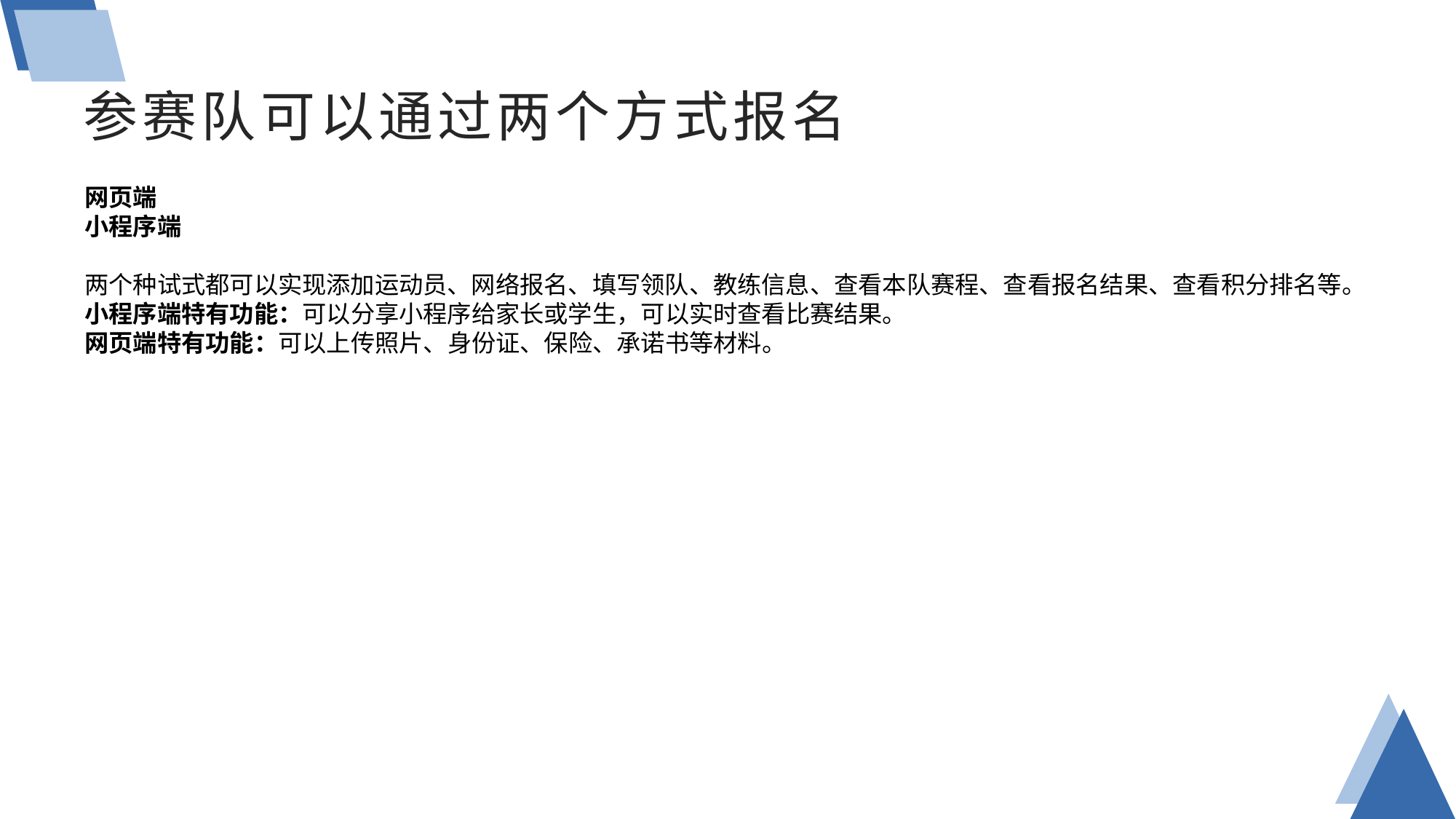

参赛队可以通过两个方式报名
网页端
小程序端

两个种试式都可以实现添加运动员、网络报名、填写领队、教练信息、查看本队赛程、查看报名结果、查看积分排名等。
小程序端特有功能：可以分享小程序给家长或学生，可以实时查看比赛结果。
网页端特有功能：可以上传照片、身份证、保险、承诺书等材料。